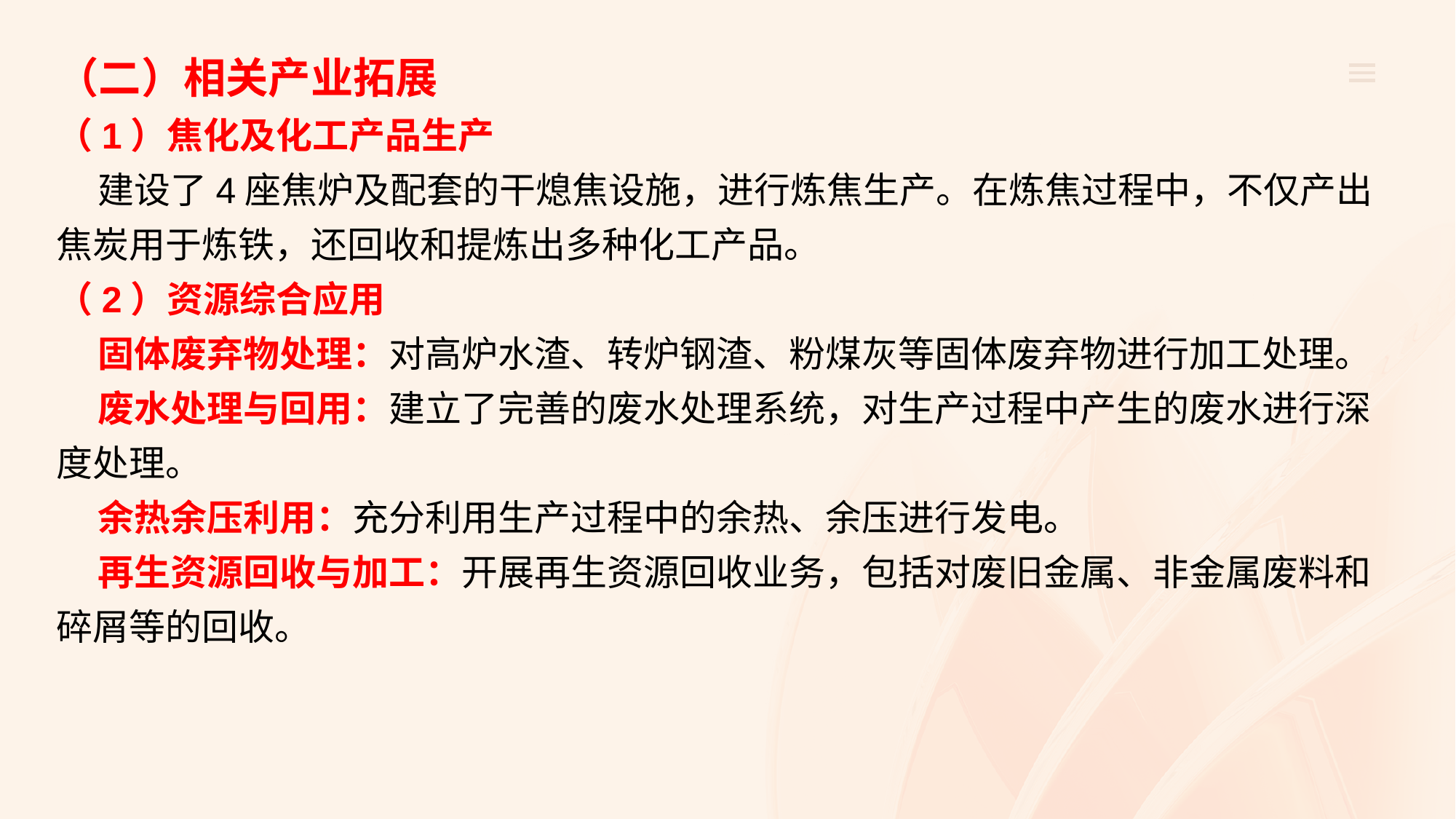

（二）相关产业拓展
（1）焦化及化工产品生产
    建设了4座焦炉及配套的干熄焦设施，进行炼焦生产。在炼焦过程中，不仅产出焦炭用于炼铁，还回收和提炼出多种化工产品。
（2）资源综合应用
    固体废弃物处理：对高炉水渣、转炉钢渣、粉煤灰等固体废弃物进行加工处理。
    废水处理与回用：建立了完善的废水处理系统，对生产过程中产生的废水进行深度处理。
    余热余压利用：充分利用生产过程中的余热、余压进行发电。
    再生资源回收与加工：开展再生资源回收业务，包括对废旧金属、非金属废料和碎屑等的回收。